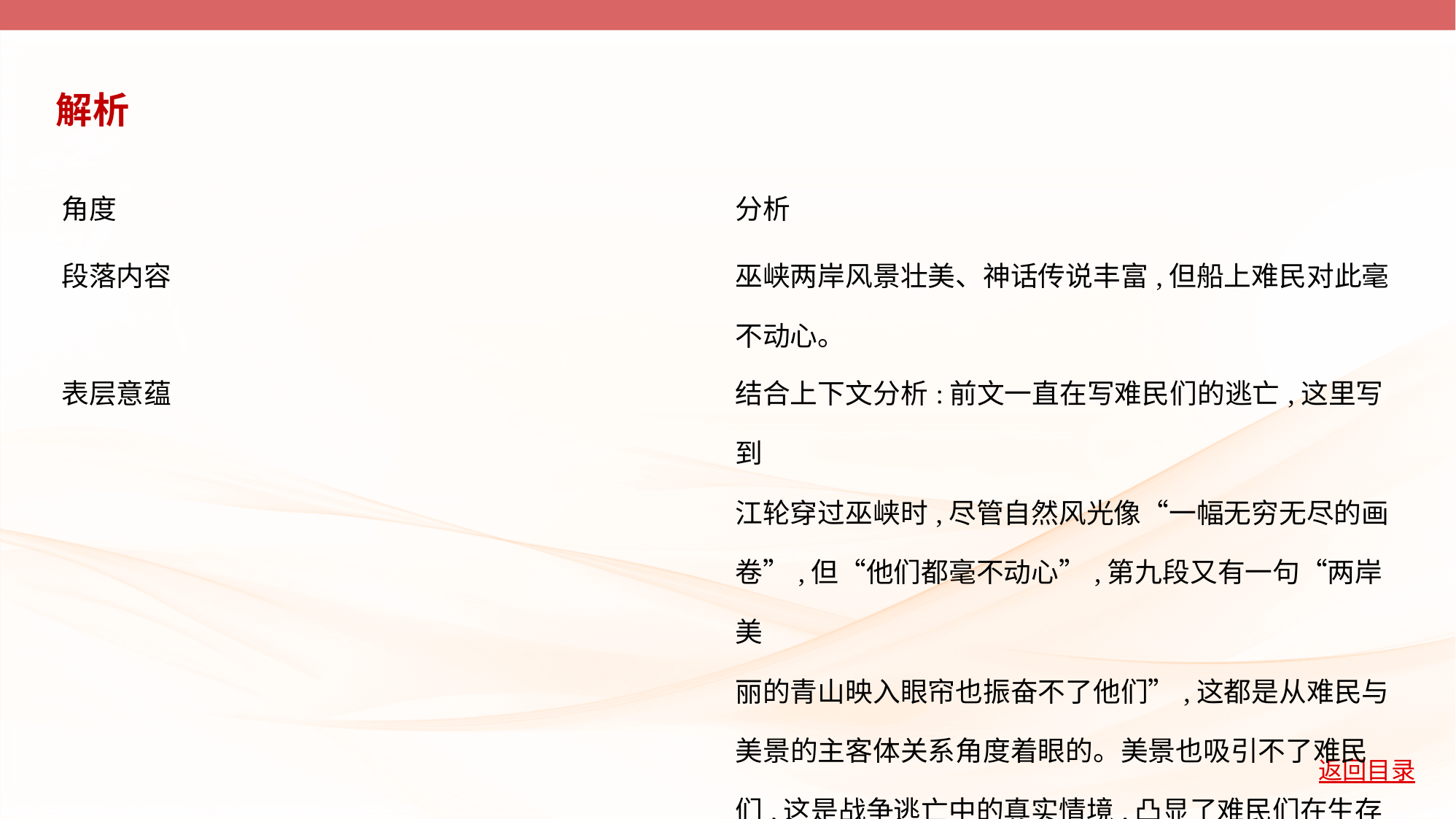

解析
| 角度 | 分析 |
| --- | --- |
| 段落内容 | 巫峡两岸风景壮美、神话传说丰富,但船上难民对此毫 不动心。 |
| 表层意蕴 | 结合上下文分析:前文一直在写难民们的逃亡,这里写到 江轮穿过巫峡时,尽管自然风光像“一幅无穷无尽的画 卷”,但“他们都毫不动心”,第九段又有一句“两岸美 丽的青山映入眼帘也振奋不了他们”,这都是从难民与 美景的主客体关系角度着眼的。美景也吸引不了难民 们,这是战争逃亡中的真实情境,凸显了难民们在生存面 临威胁的境遇下的焦虑。 |